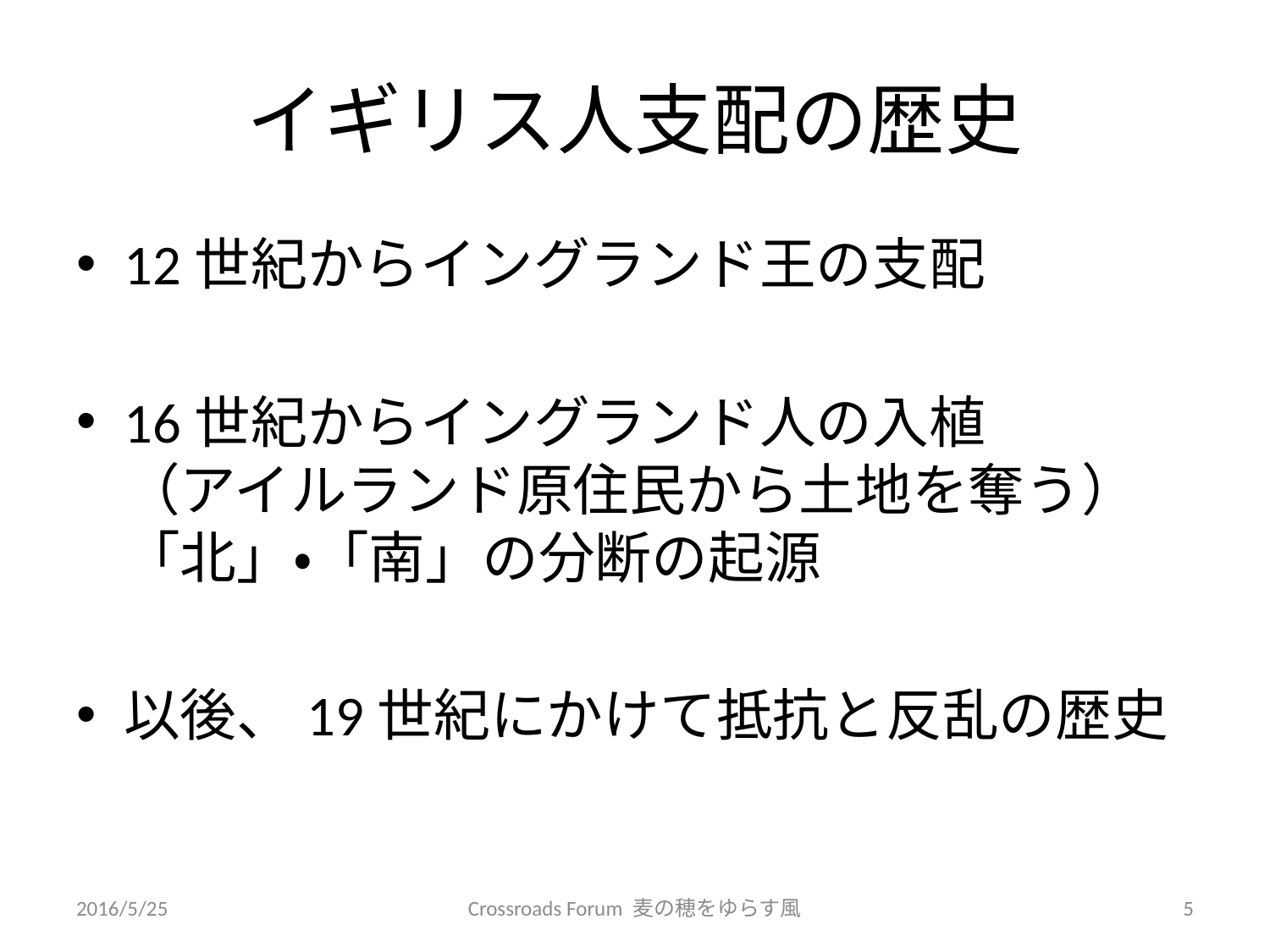

# イギリス人支配の歴史
12世紀からイングランド王の支配

16世紀からイングランド人の入植
（アイルランド原住民から土地を奪う）
「北」・「南」の分断の起源

以後、19世紀にかけて抵抗と反乱の歴史

2016/5/25
Crossroads Forum 麦の穂をゆらす風
5